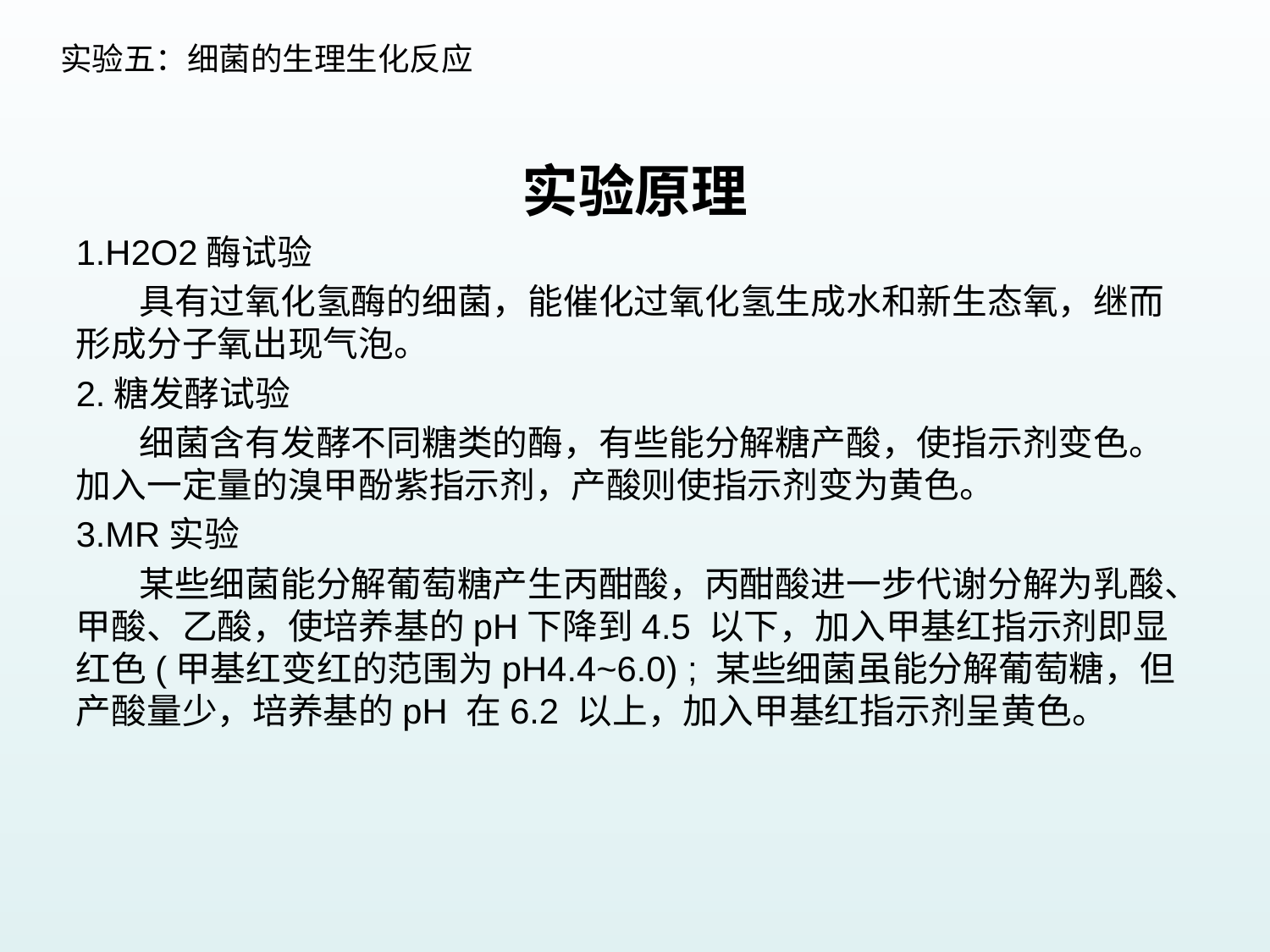

实验五：细菌的生理生化反应

实验原理
1.H2O2酶试验
       具有过氧化氢酶的细菌，能催化过氧化氢生成水和新生态氧，继而形成分子氧出现气泡。
2.糖发酵试验
       细菌含有发酵不同糖类的酶，有些能分解糖产酸，使指示剂变色。加入一定量的溴甲酚紫指示剂，产酸则使指示剂变为黄色。
3.MR实验
       某些细菌能分解葡萄糖产生丙酣酸，丙酣酸进一步代谢分解为乳酸、甲酸、乙酸，使培养基的pH下降到4.5 以下，加入甲基红指示剂即显红色(甲基红变红的范围为pH4.4~6.0) ; 某些细菌虽能分解葡萄糖，但产酸量少，培养基的pH 在6.2 以上，加入甲基红指示剂呈黄色。